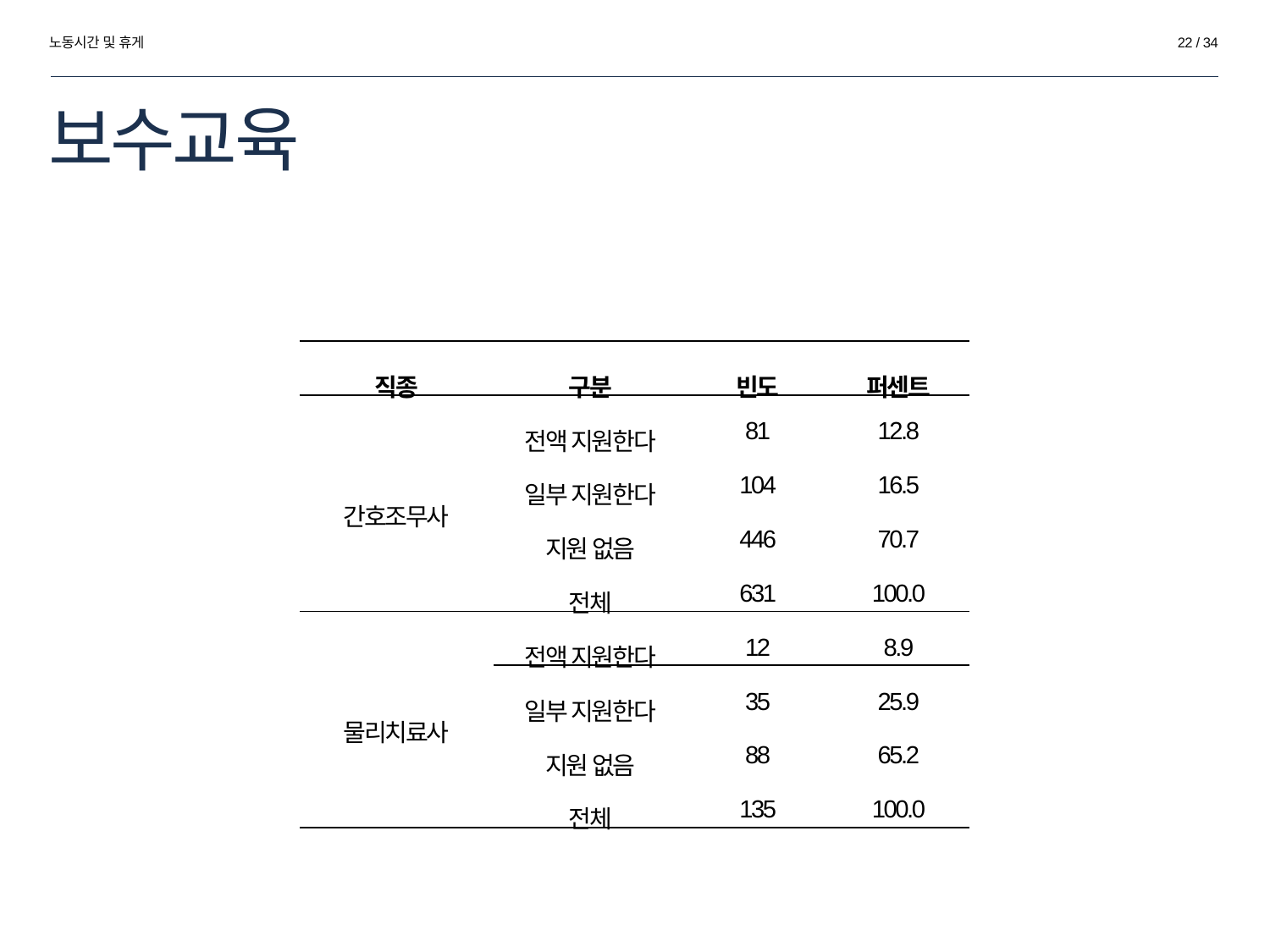

노동시간 및 휴게
22 / 34
# 보수교육
| 직종 | 구분 | 빈도 | 퍼센트 |
| --- | --- | --- | --- |
| 간호조무사 | 전액 지원한다 | 81 | 12.8 |
|  | 일부 지원한다 | 104 | 16.5 |
|  | 지원 없음 | 446 | 70.7 |
|  | 전체 | 631 | 100.0 |
| 물리치료사 | 전액 지원한다 | 12 | 8.9 |
|  | 일부 지원한다 | 35 | 25.9 |
|  | 지원 없음 | 88 | 65.2 |
|  | 전체 | 135 | 100.0 |